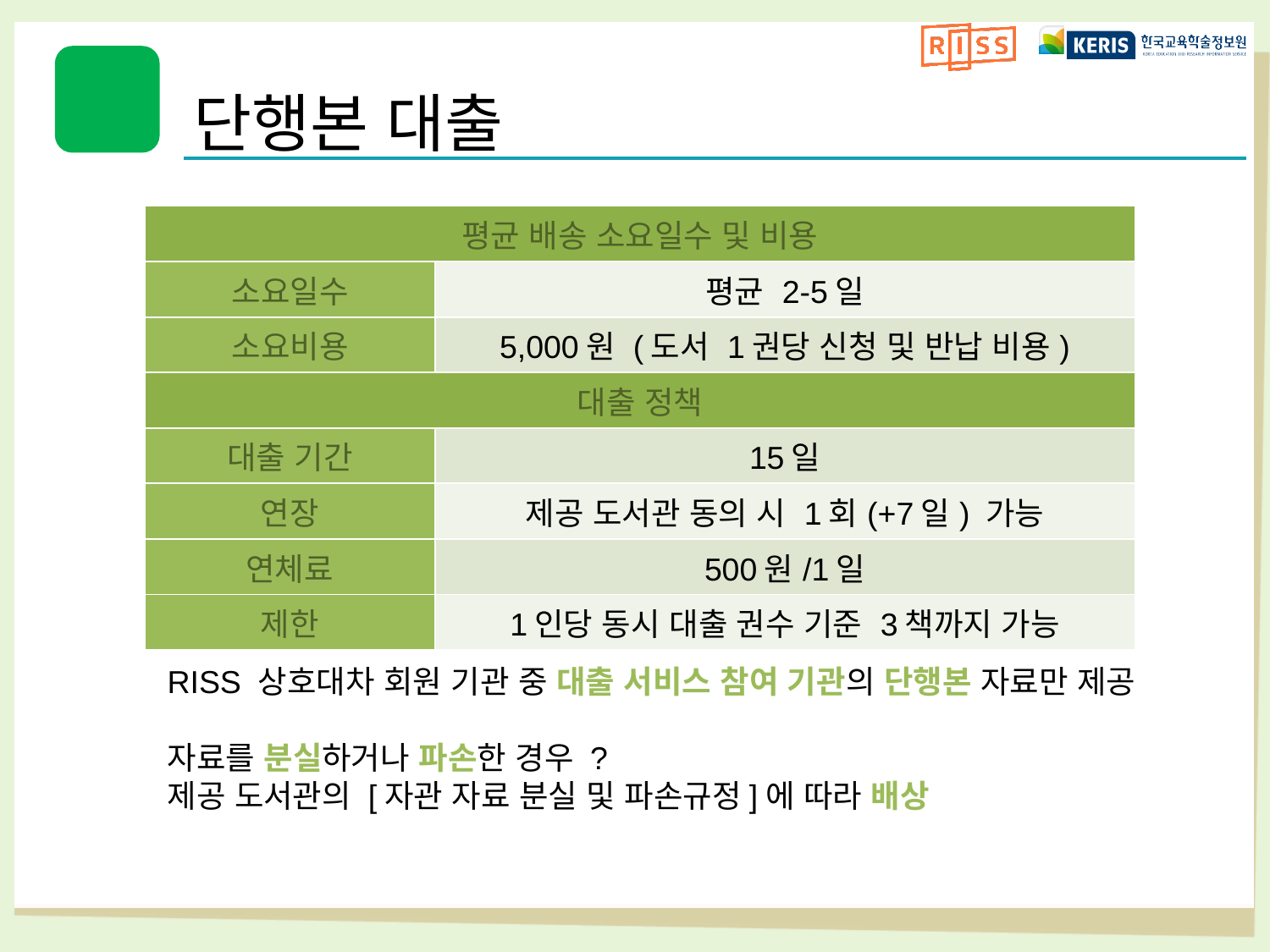

# 단행본 대출
| 평균 배송 소요일수 및 비용 |  |
| --- | --- |
| 소요일수 | 평균 2-5일 |
| 소요비용 | 5,000원 (도서 1권당 신청 및 반납 비용) |
| 대출 정책 |  |
| 대출 기간 | 15일 |
| 연장 | 제공 도서관 동의 시 1회(+7일) 가능 |
| 연체료 | 500원/1일 |
| 제한 | 1인당 동시 대출 권수 기준 3책까지 가능 |
RISS 상호대차 회원 기관 중 대출 서비스 참여 기관의 단행본 자료만 제공

자료를 분실하거나 파손한 경우 ?
제공 도서관의 [자관 자료 분실 및 파손규정]에 따라 배상